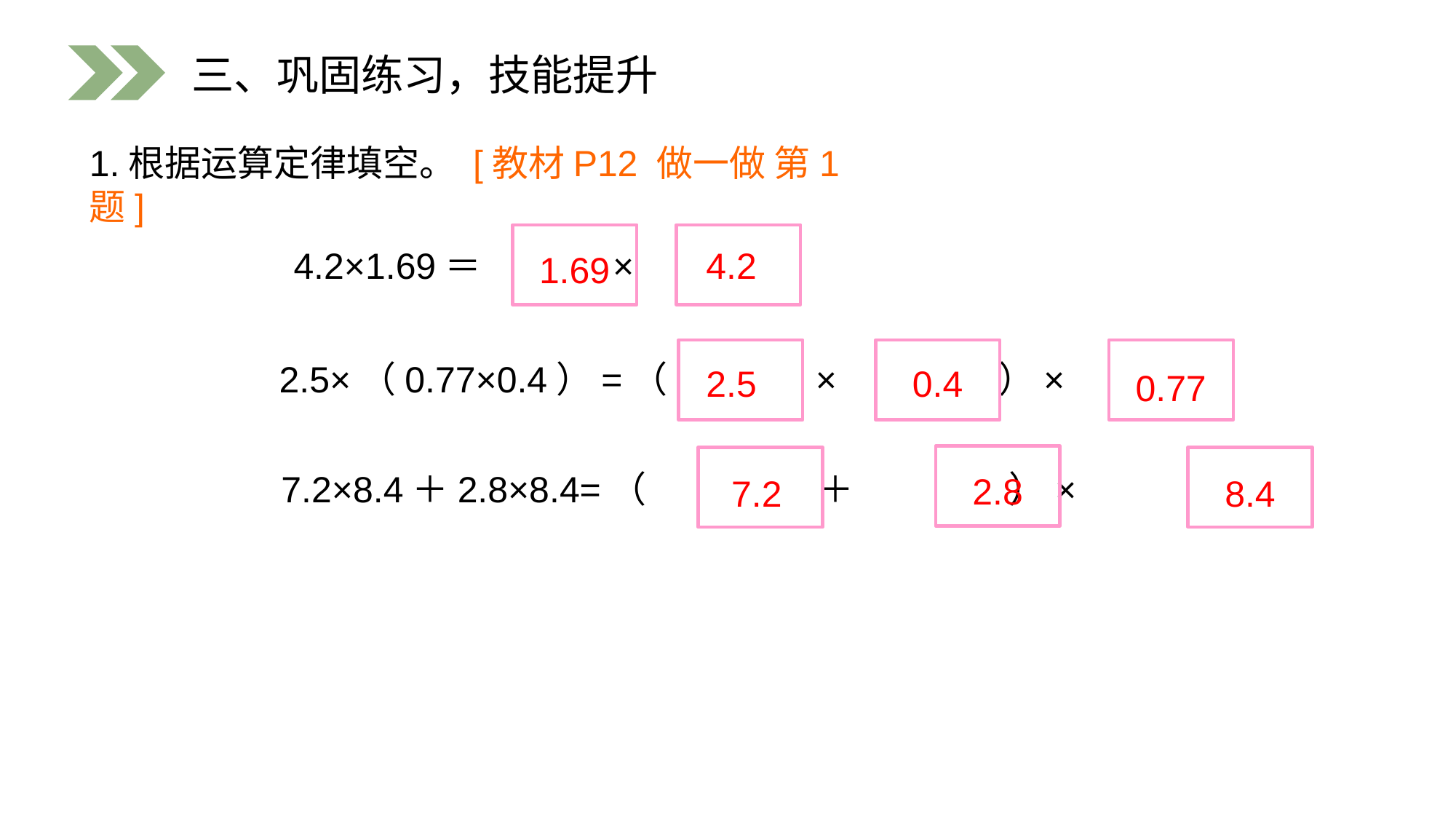

三、巩固练习，技能提升
1.根据运算定律填空。 [教材P12 做一做 第1题]

4.2×1.69＝               ×
4.2
1.69

2.5×（0.77×0.4）=（                 ×               ）×
2.5
0.4
0.77

7.2×8.4＋2.8×8.4=（                     ＋                   ）×
2.8
7.2
8.4